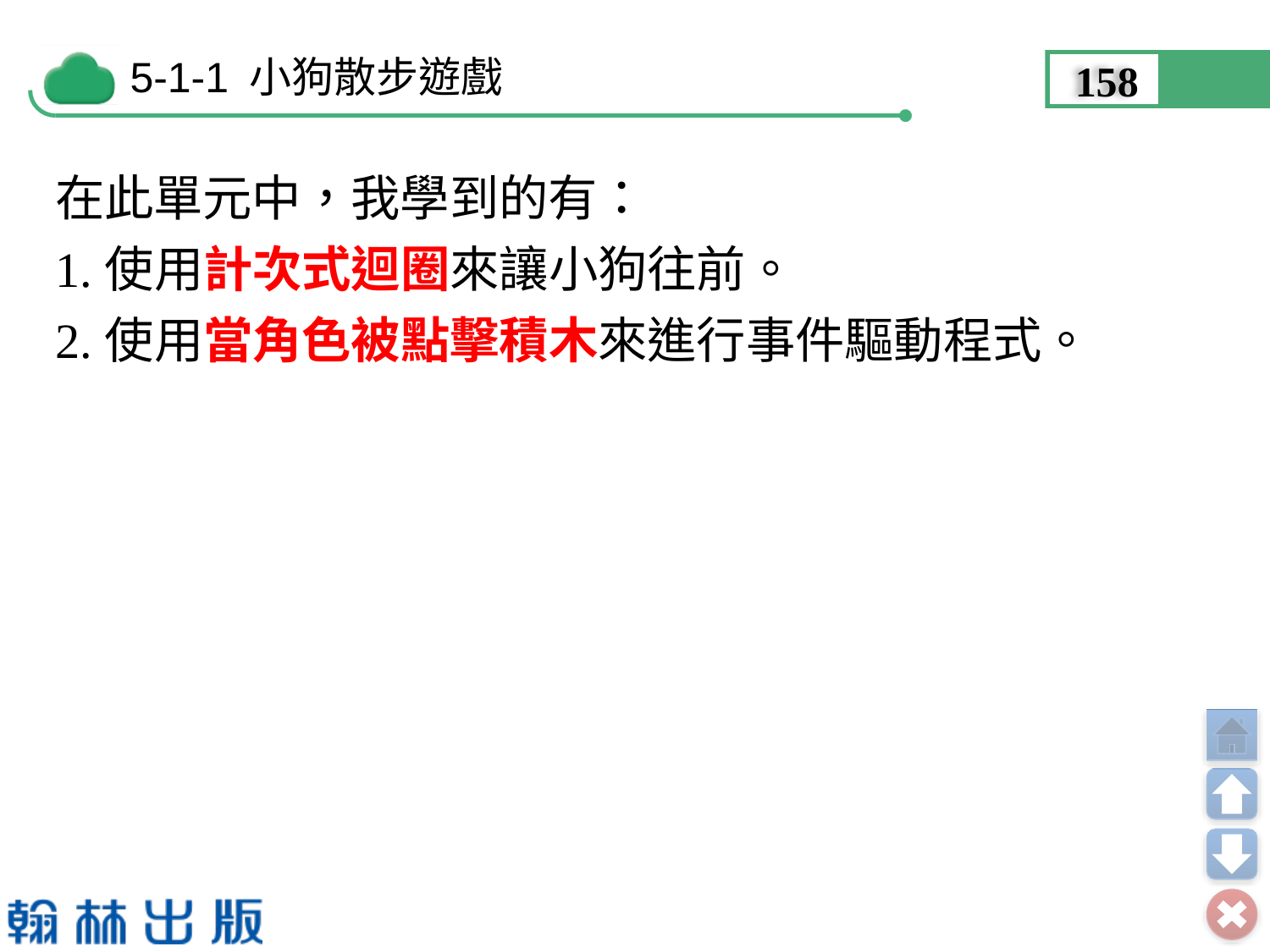

158
在此單元中，我學到的有：
1.	使用計次式迴圈來讓小狗往前。
2.	使用當角色被點擊積木來進行事件驅動程式。